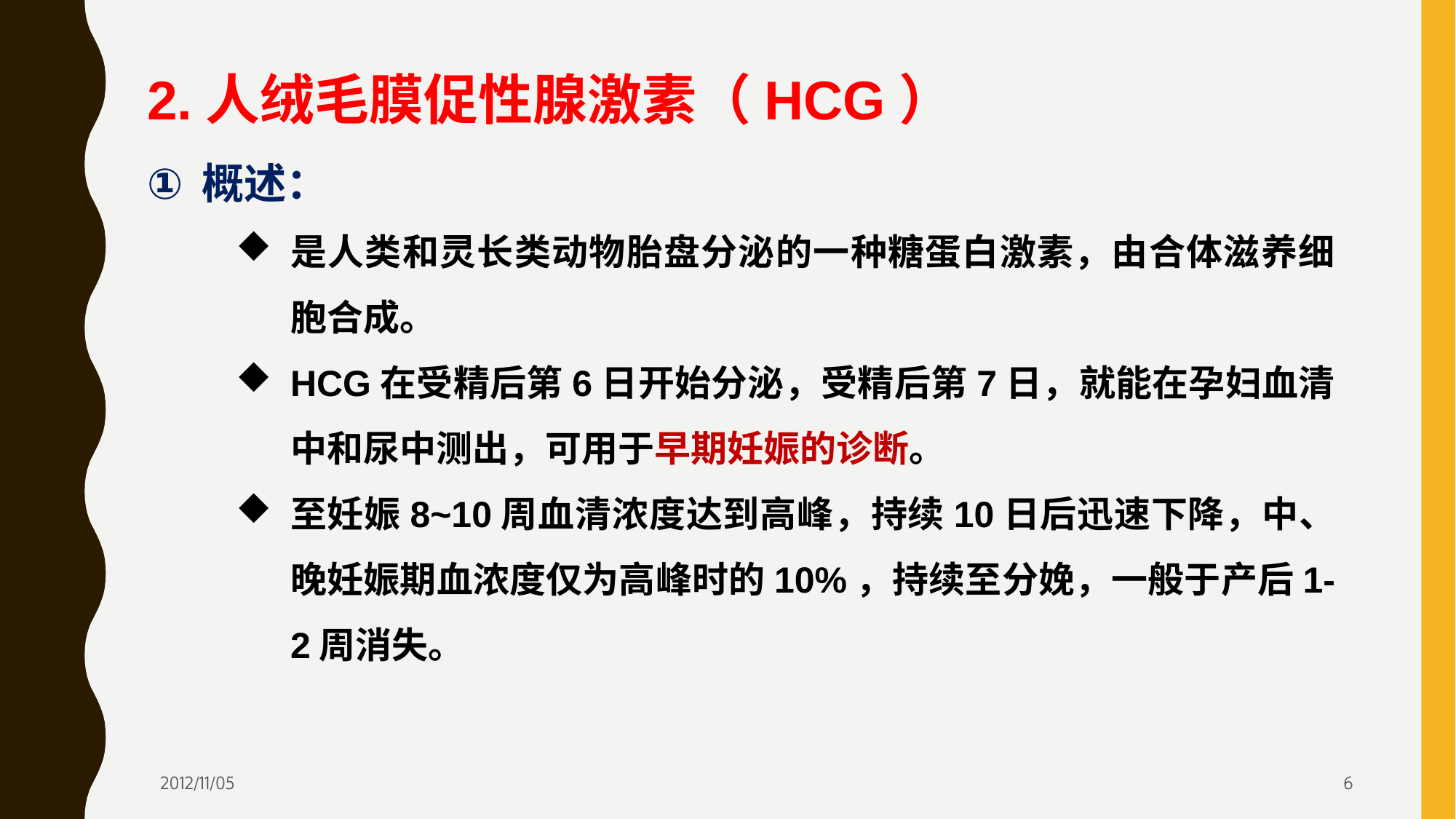

2.人绒毛膜促性腺激素（HCG）
概述：
是人类和灵长类动物胎盘分泌的一种糖蛋白激素，由合体滋养细胞合成。
HCG在受精后第6日开始分泌，受精后第7日，就能在孕妇血清中和尿中测出，可用于早期妊娠的诊断。
至妊娠8~10周血清浓度达到高峰，持续10日后迅速下降，中、晚妊娠期血浓度仅为高峰时的10%，持续至分娩，一般于产后1-2周消失。

2012/11/05
6